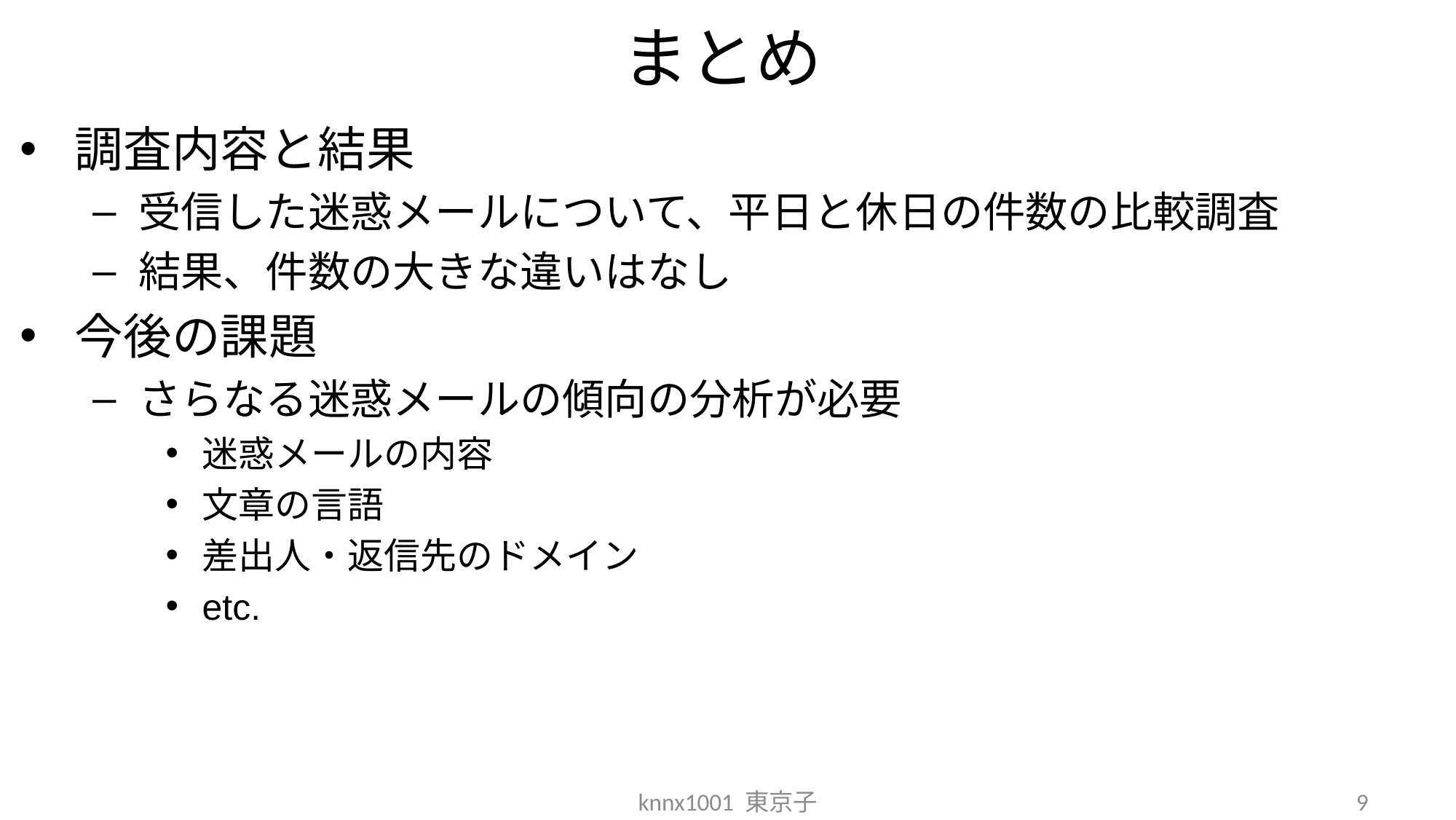

# まとめ
調査内容と結果
受信した迷惑メールについて、平日と休日の件数の比較調査
結果、件数の大きな違いはなし
今後の課題
さらなる迷惑メールの傾向の分析が必要
迷惑メールの内容
文章の言語
差出人・返信先のドメイン
etc.
knnx1001 東京子
9